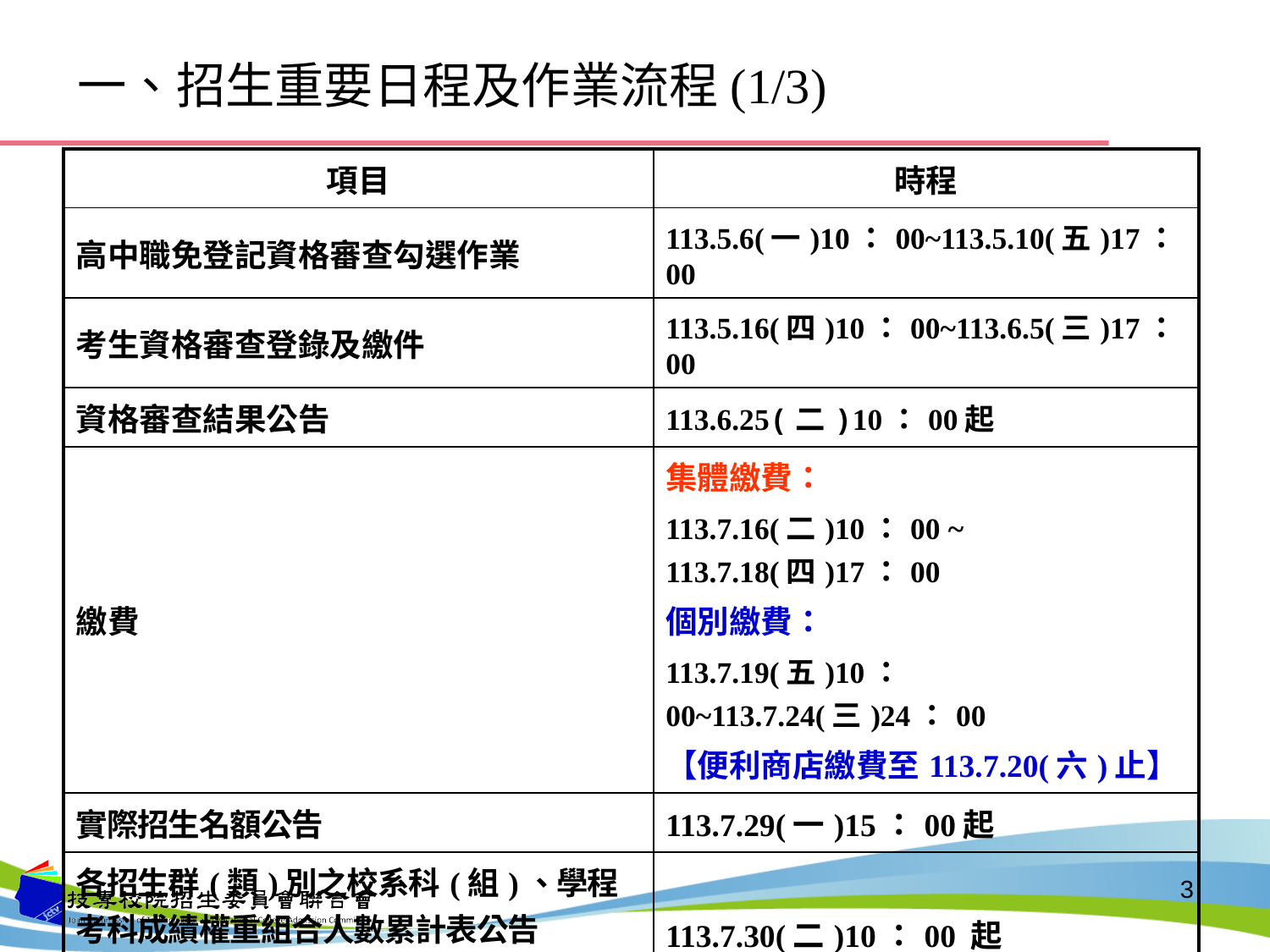

一、招生重要日程及作業流程(1/3)
| 項目 | 時程 |
| --- | --- |
| 高中職免登記資格審查勾選作業 | 113.5.6(一)10：00~113.5.10(五)17：00 |
| 考生資格審查登錄及繳件 | 113.5.16(四)10：00~113.6.5(三)17：00 |
| 資格審查結果公告 | 113.6.25(二)10：00起 |
| 繳費 | 集體繳費： 113.7.16(二)10：00 ~ 113.7.18(四)17：00 個別繳費： 113.7.19(五)10：00~113.7.24(三)24：00 【便利商店繳費至113.7.20(六)止】 |
| 實際招生名額公告 | 113.7.29(一)15：00起 |
| 各招生群(類)別之校系科(組)、學程考科成績權重組合人數累計表公告 | 113.7.30(二)10：00 起 |
| 個人總成績查詢 |  |
| 網路選填登記志願 | 113.7.30(二)10：00~113.8.2(五)17：00 |
| 錄取公告及分發結果查詢 | 113.8.8(四)10：00起 |
3